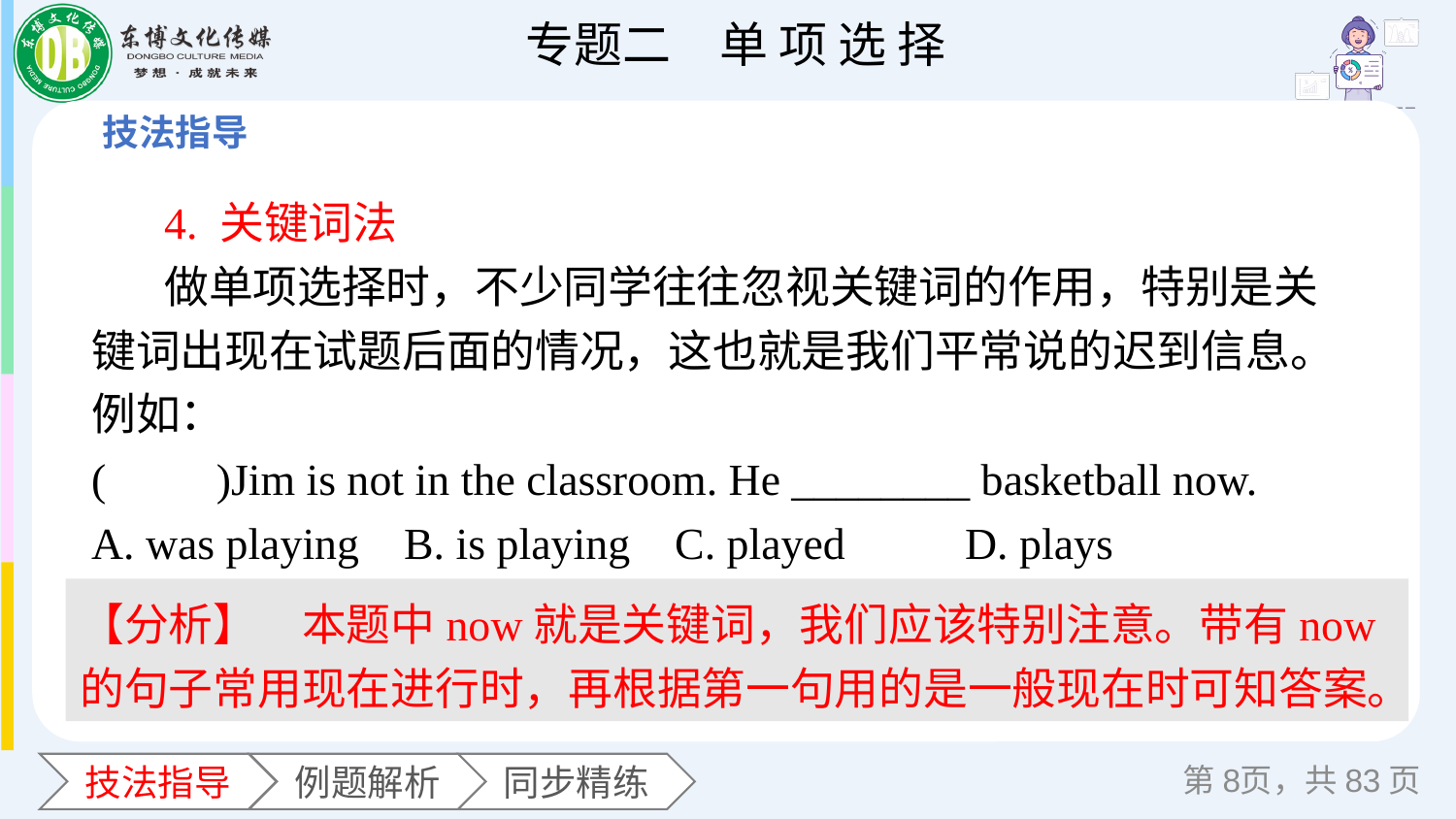

4. 关键词法
做单项选择时，不少同学往往忽视关键词的作用，特别是关键词出现在试题后面的情况，这也就是我们平常说的迟到信息。例如：
(　　)Jim is not in the classroom. He ________ basketball now.
A. was playing    B. is playing    C. played    	D. plays
【分析】　本题中now就是关键词，我们应该特别注意。带有now的句子常用现在进行时，再根据第一句用的是一般现在时可知答案。
第8页，共83页